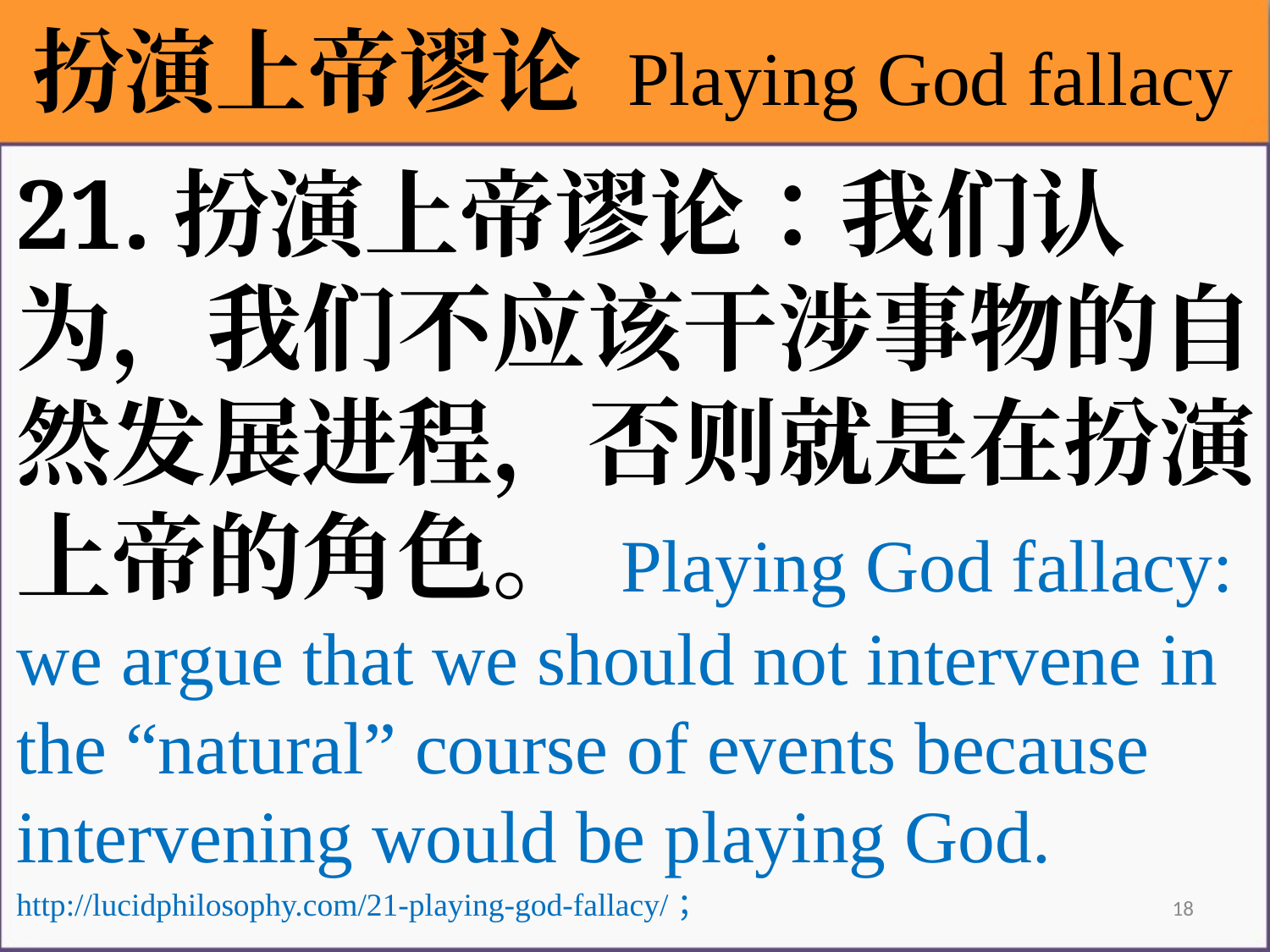

扮演上帝谬论 Playing God fallacy

21.扮演上帝谬论：我们认为，我们不应该干涉事物的自然发展进程，否则就是在扮演上帝的角色。 Playing God fallacy: we argue that we should not intervene in the “natural” course of events because intervening would be playing God.
http://lucidphilosophy.com/21-playing-god-fallacy/；

18